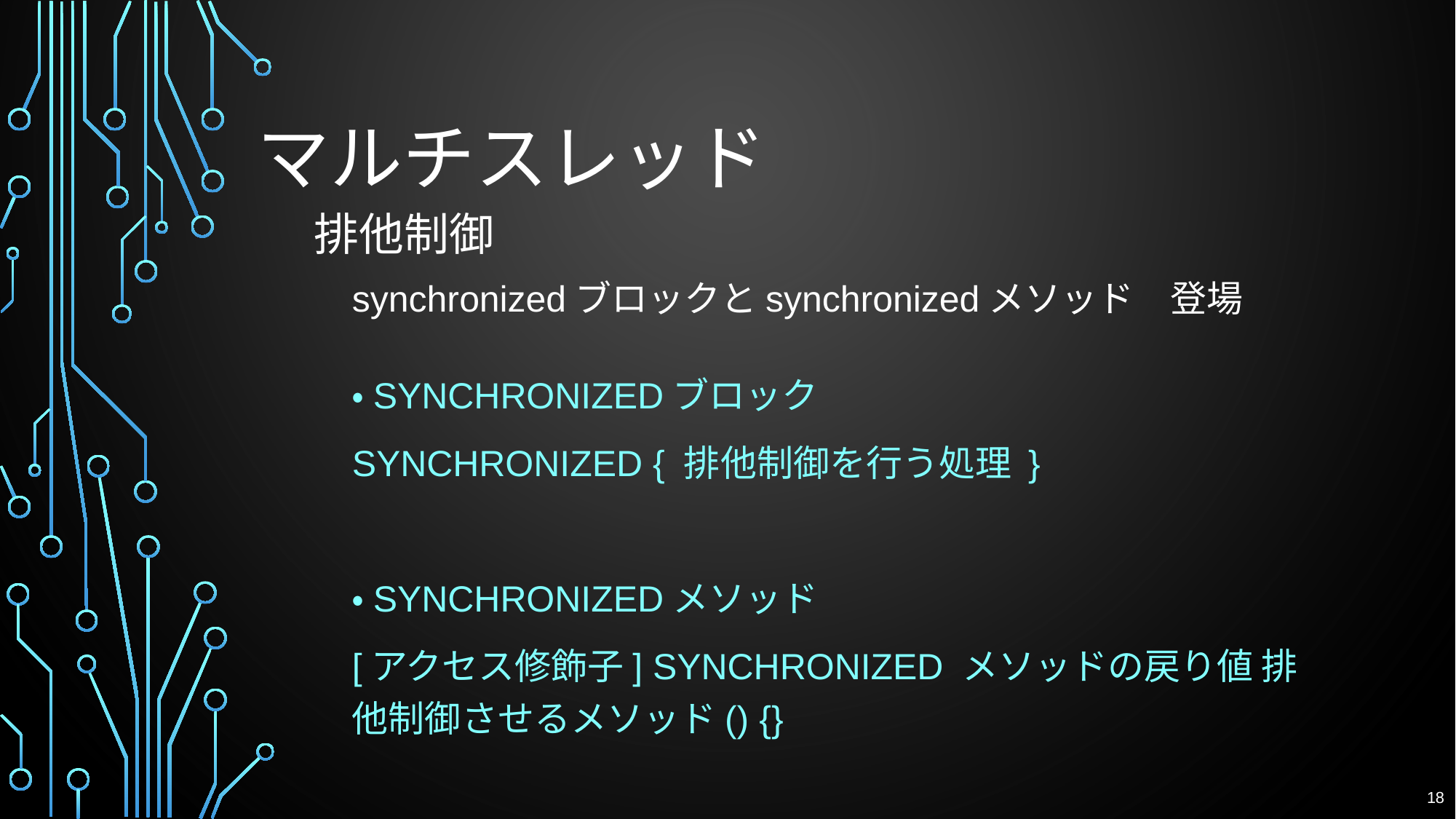

# マルチスレッド
排他制御
synchronizedブロックとsynchronizedメソッド　登場
・synchronizedブロック
synchronized { 排他制御を行う処理 }

・synchronizedメソッド
[アクセス修飾子] synchronized メソッドの戻り値 排他制御させるメソッド() {}
18